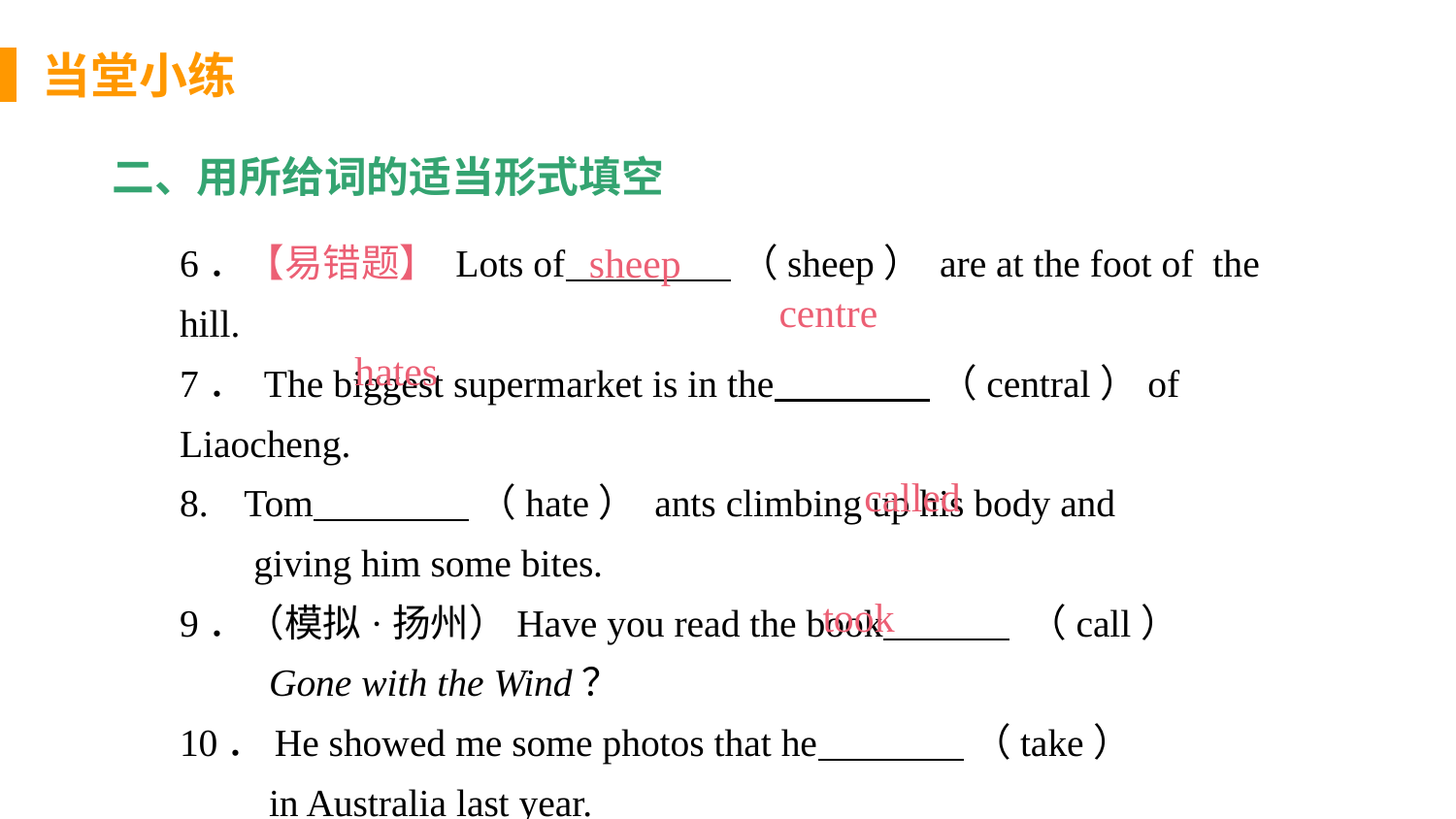

当堂小练

二、用所给词的适当形式填空

6．【易错题】 Lots of                 （sheep） are at the foot of  the hill.
7． The biggest supermarket is in the                （central）of Liaocheng.
 Tom                （hate） ants climbing up his body and
  giving him some bites.
9．（模拟·扬州）Have you read the book              （call）
   Gone with the Wind？
10．He showed me some photos that he               （take）
   in Australia last year.

sheep
centre
hates
called
took